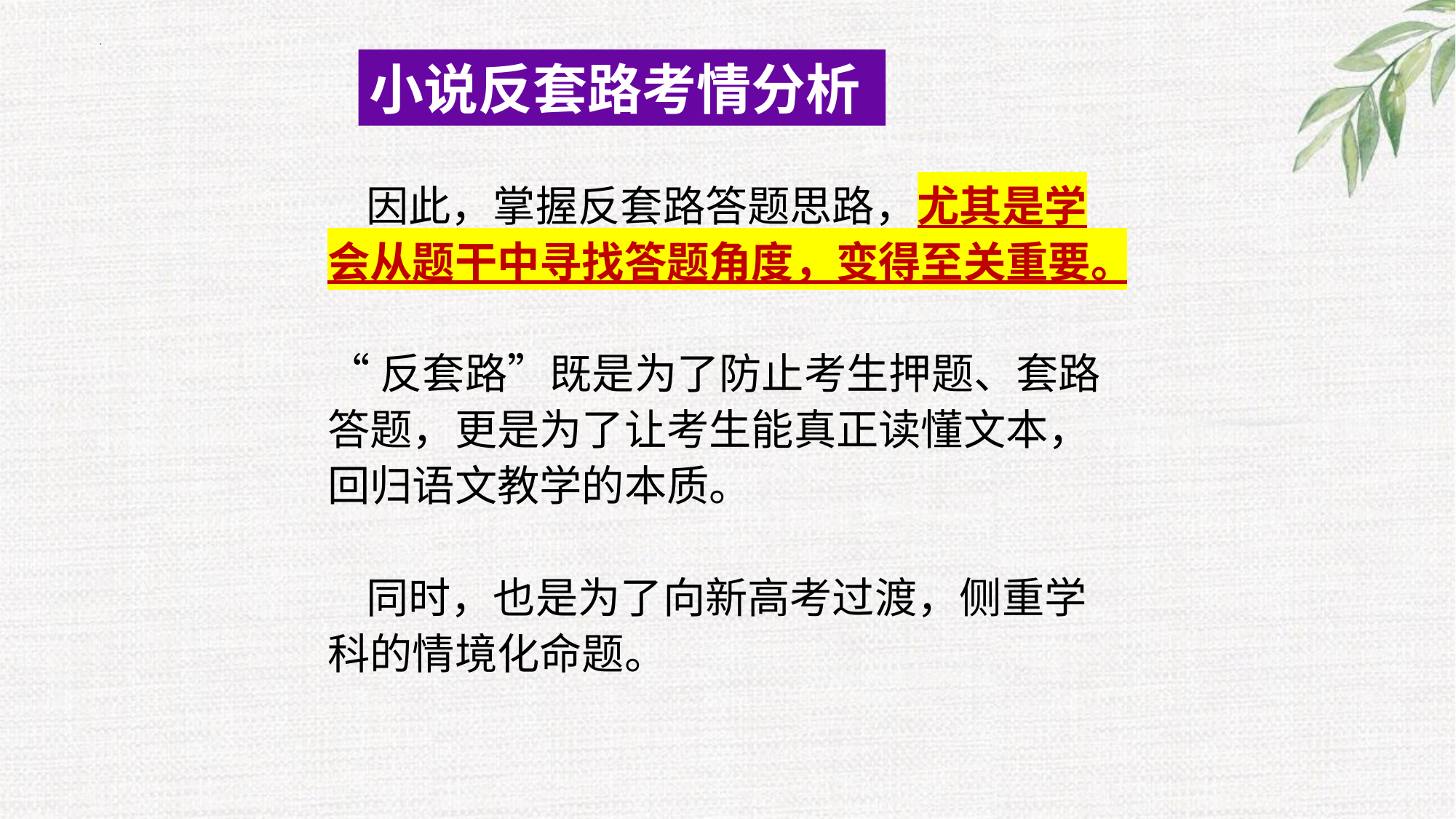

小说反套路考情分析
   因此，掌握反套路答题思路，尤其是学会从题干中寻找答题角度，变得至关重要。

“反套路”既是为了防止考生押题、套路答题，更是为了让考生能真正读懂文本，回归语文教学的本质。

   同时，也是为了向新高考过渡，侧重学科的情境化命题。